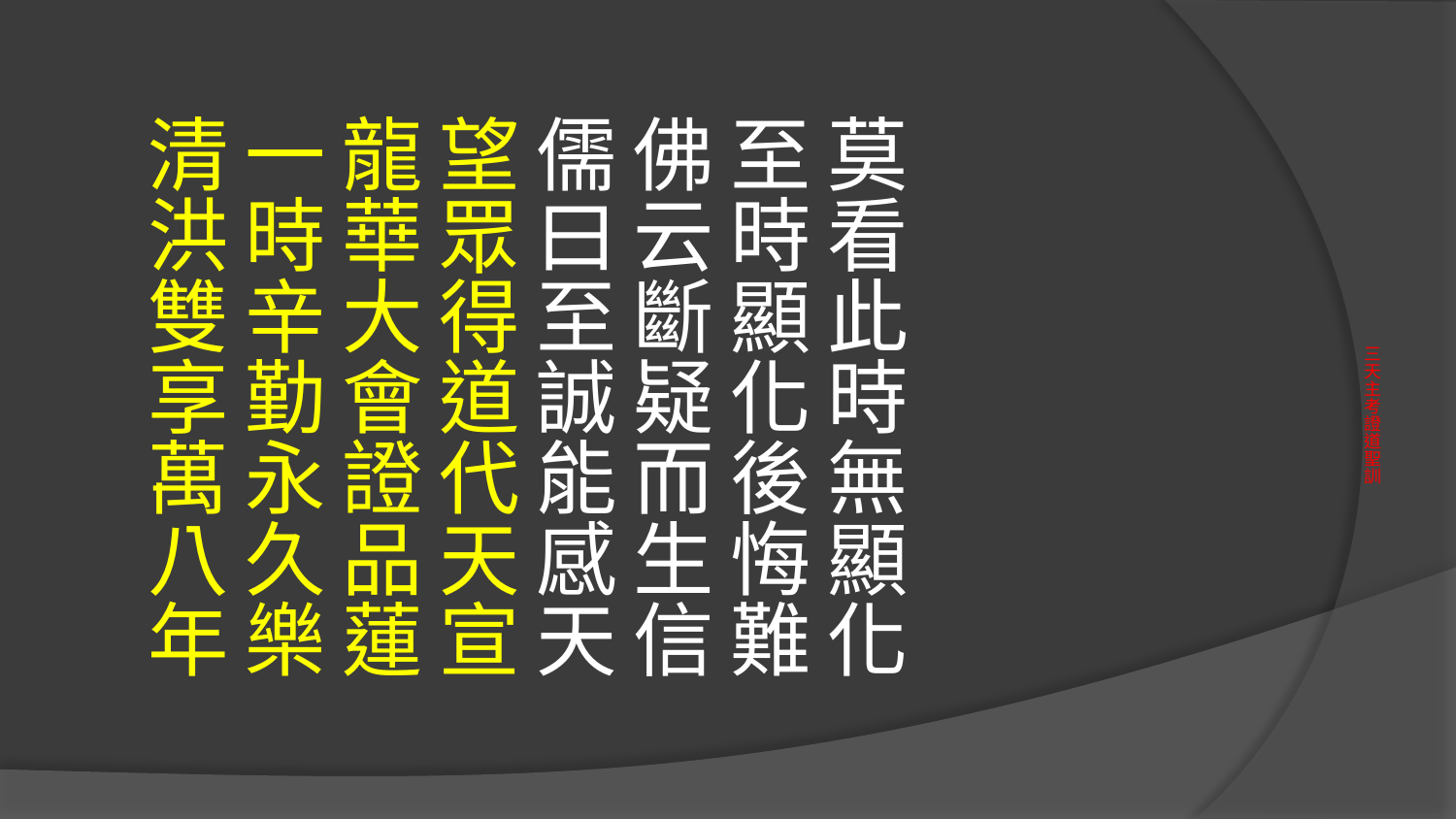

莫看此時無顯化  至時顯化後悔難
佛云斷疑而生信  儒曰至誠能感天
望眾得道代天宣  龍華大會證品蓮
一時辛勤永久樂  清洪雙享萬八年

# 三天主考證道聖訓